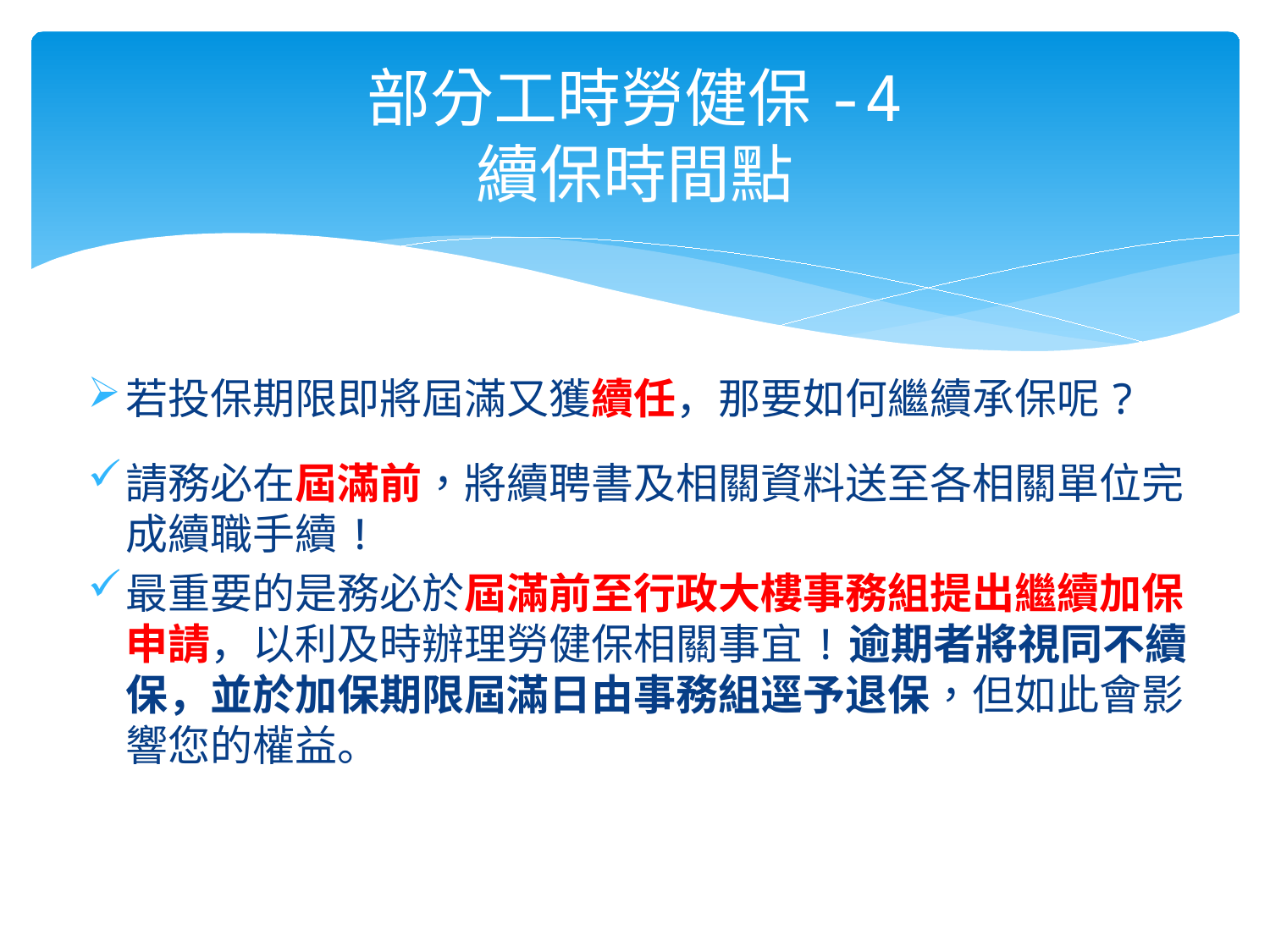

# 部分工時勞健保-4 續保時間點
若投保期限即將屆滿又獲續任，那要如何繼續承保呢?

請務必在屆滿前，將續聘書及相關資料送至各相關單位完成續職手續!
最重要的是務必於屆滿前至行政大樓事務組提出繼續加保申請，以利及時辦理勞健保相關事宜!逾期者將視同不續保，並於加保期限屆滿日由事務組逕予退保，但如此會影響您的權益。